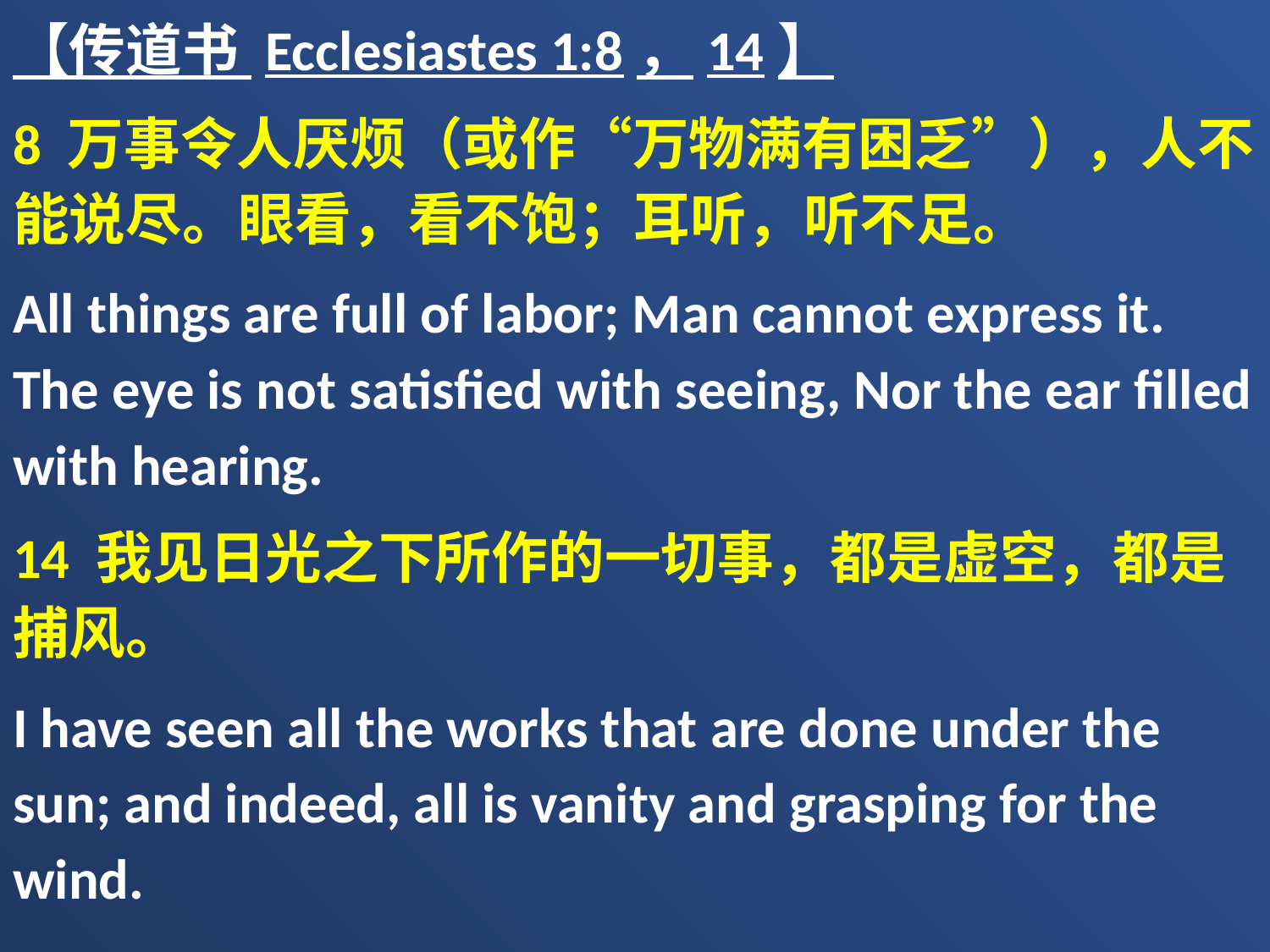

【传道书 Ecclesiastes 1:8，14】
8 万事令人厌烦（或作“万物满有困乏”），人不能说尽。眼看，看不饱；耳听，听不足。
All things are full of labor; Man cannot express it. The eye is not satisfied with seeing, Nor the ear filled with hearing.
14 我见日光之下所作的一切事，都是虚空，都是捕风。
I have seen all the works that are done under the sun; and indeed, all is vanity and grasping for the wind.